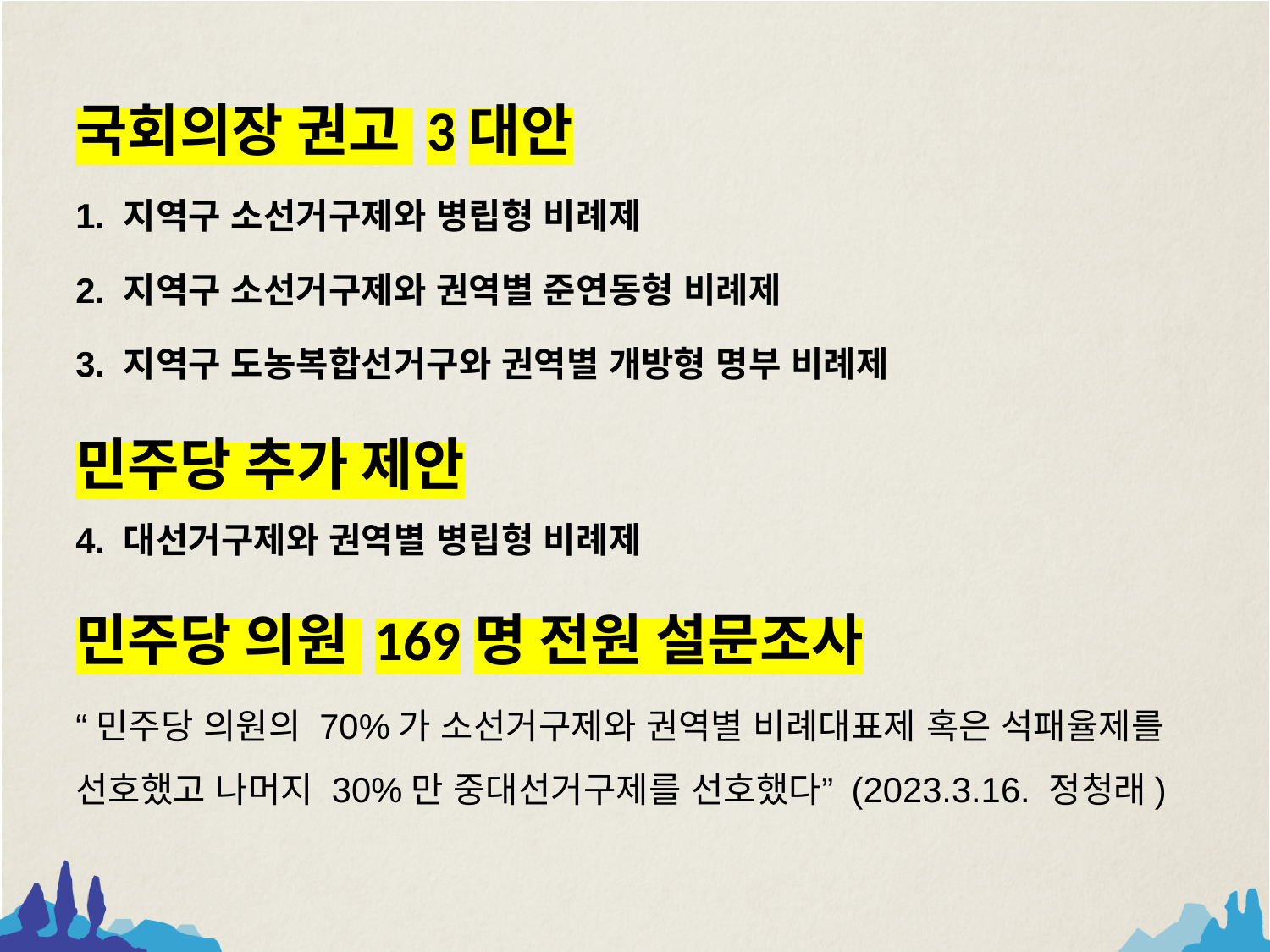

국회의장 권고 3대안
지역구 소선거구제와 병립형 비례제
지역구 소선거구제와 권역별 준연동형 비례제
지역구 도농복합선거구와 권역별 개방형 명부 비례제
민주당 추가 제안
대선거구제와 권역별 병립형 비례제
민주당 의원 169명 전원 설문조사
“민주당 의원의 70%가 소선거구제와 권역별 비례대표제 혹은 석패율제를 선호했고 나머지 30%만 중대선거구제를 선호했다” (2023.3.16. 정청래)